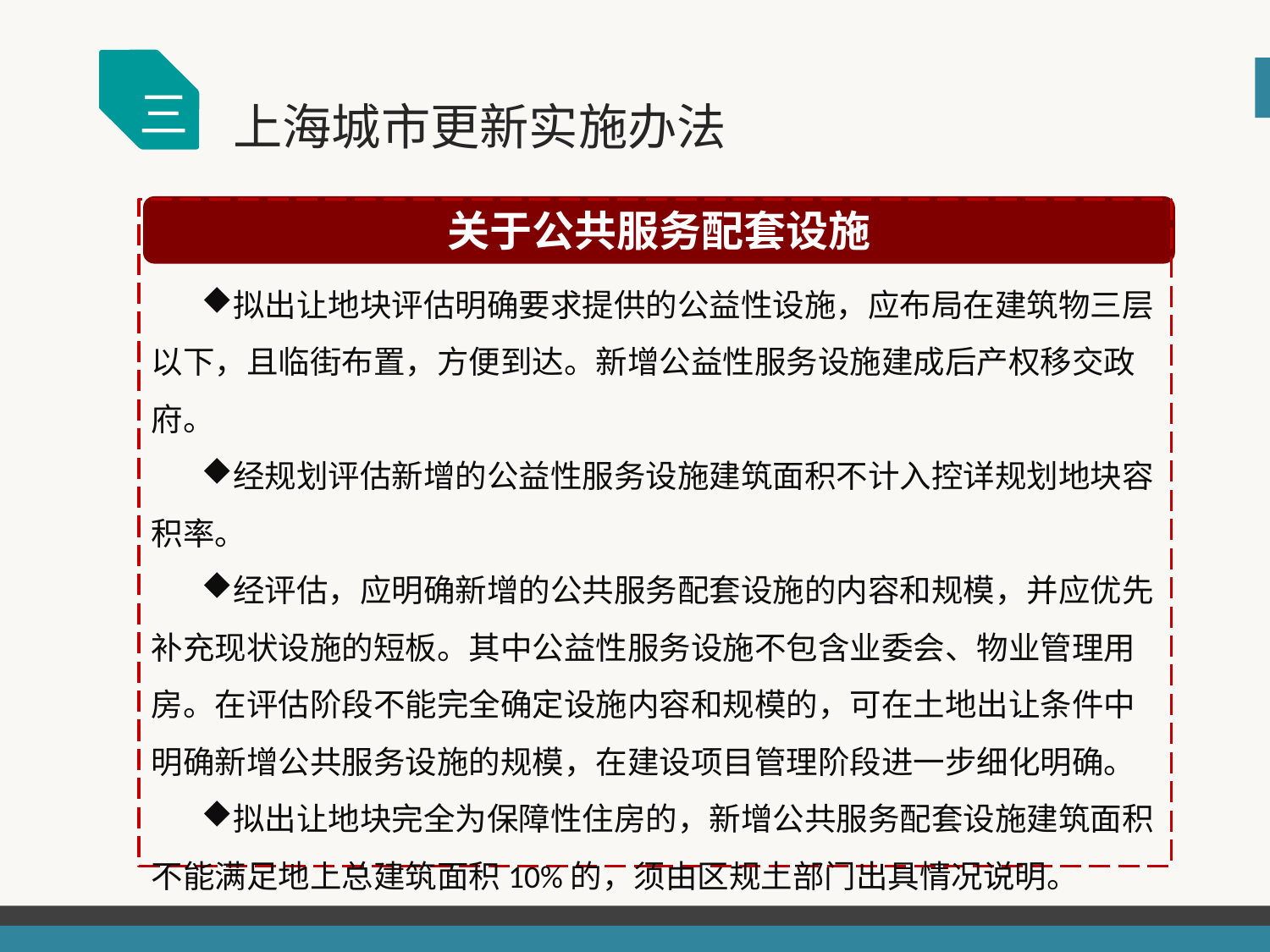

三
上海城市更新实施办法
关于公共服务配套设施

拟出让地块评估明确要求提供的公益性设施，应布局在建筑物三层以下，且临街布置，方便到达。新增公益性服务设施建成后产权移交政府。
经规划评估新增的公益性服务设施建筑面积不计入控详规划地块容积率。
经评估，应明确新增的公共服务配套设施的内容和规模，并应优先补充现状设施的短板。其中公益性服务设施不包含业委会、物业管理用房。在评估阶段不能完全确定设施内容和规模的，可在土地出让条件中明确新增公共服务设施的规模，在建设项目管理阶段进一步细化明确。
拟出让地块完全为保障性住房的，新增公共服务配套设施建筑面积不能满足地上总建筑面积10%的，须由区规土部门出具情况说明。